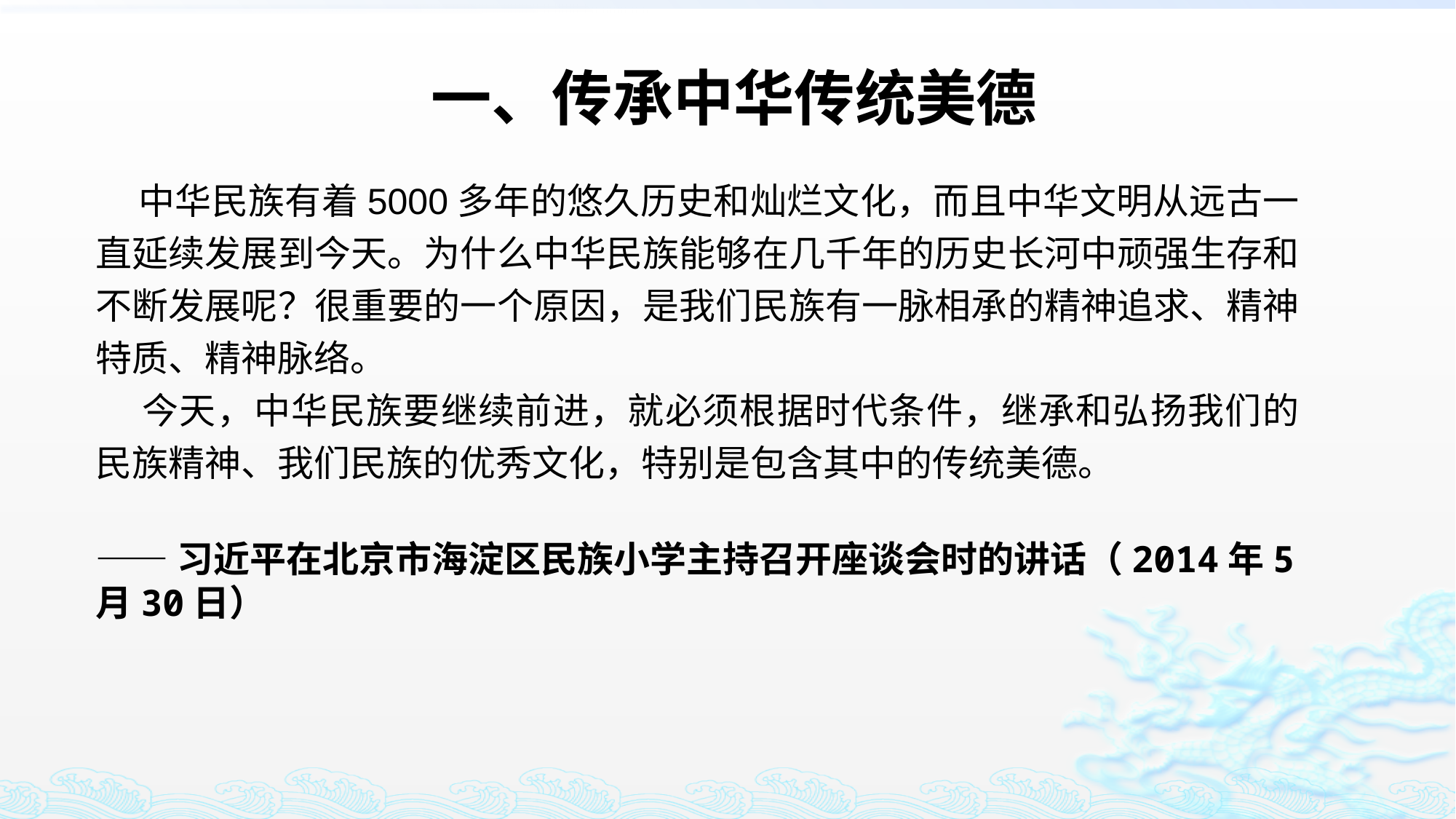

一、传承中华传统美德
    中华民族有着5000多年的悠久历史和灿烂文化，而且中华文明从远古一直延续发展到今天。为什么中华民族能够在几千年的历史长河中顽强生存和不断发展呢？很重要的一个原因，是我们民族有一脉相承的精神追求、精神特质、精神脉络。
    今天，中华民族要继续前进，就必须根据时代条件，继承和弘扬我们的民族精神、我们民族的优秀文化，特别是包含其中的传统美德。

——习近平在北京市海淀区民族小学主持召开座谈会时的讲话（2014年5月30日）